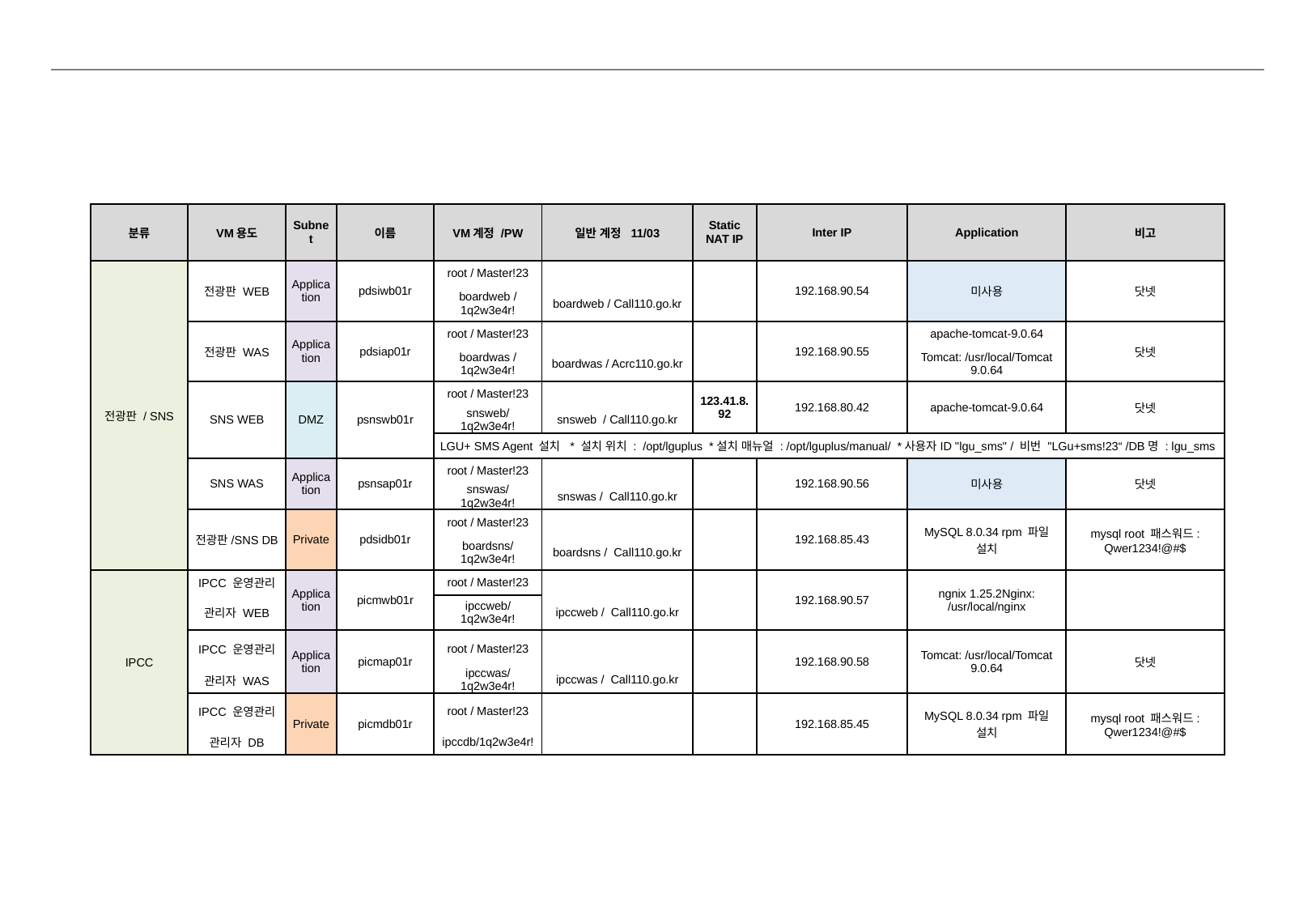

| 분류 | VM용도 | Subnet | 이름 | VM계정 /PW | 일반 계정  11/03 | Static NAT IP | Inter IP | Application | 비고 |
| --- | --- | --- | --- | --- | --- | --- | --- | --- | --- |
| 전광판 / SNS | 전광판 WEB | Application | pdsiwb01r | root / Master!23 |  |  | 192.168.90.54 | 미사용 | 닷넷 |
|  |  |  |  | boardweb / 1q2w3e4r! | boardweb / Call110.go.kr |  |  |  |  |
|  | 전광판 WAS | Application | pdsiap01r | root / Master!23 |  |  | 192.168.90.55 | apache-tomcat-9.0.64 | 닷넷 |
|  |  |  |  | boardwas / 1q2w3e4r! | boardwas / Acrc110.go.kr |  |  | Tomcat: /usr/local/Tomcat 9.0.64 |  |
|  | SNS WEB | DMZ | psnswb01r | root / Master!23 |  | 123.41.8.92 | 192.168.80.42 | apache-tomcat-9.0.64 | 닷넷 |
|  |  |  |  | snsweb/1q2w3e4r! | snsweb  / Call110.go.kr |  |  |  |  |
|  |  |  |  | LGU+ SMS Agent 설치  \* 설치 위치 :  /opt/lguplus  \*설치 매뉴얼 : /opt/lguplus/manual/  \*사용자ID "lgu\_sms" / 비번 "LGu+sms!23“ /DB명 : lgu\_sms |  |  |  |  |  |
|  | SNS WAS | Application | psnsap01r | root / Master!23 |  |  | 192.168.90.56 | 미사용 | 닷넷 |
|  |  |  |  | snswas/1q2w3e4r! | snswas /  Call110.go.kr |  |  |  |  |
|  | 전광판/SNS DB | Private | pdsidb01r | root / Master!23 |  |  | 192.168.85.43 | MySQL 8.0.34 rpm 파일 설치 | mysql root 패스워드: Qwer1234!@#$ |
|  |  |  |  | boardsns/1q2w3e4r! | boardsns /  Call110.go.kr |  |  |  |  |
| IPCC | IPCC 운영관리 | Application | picmwb01r | root / Master!23 |  |  | 192.168.90.57 | ngnix 1.25.2Nginx: /usr/local/nginx |  |
|  | 관리자 WEB |  |  | ipccweb/1q2w3e4r! | ipccweb /  Call110.go.kr |  |  |  |  |
|  | IPCC 운영관리 | Application | picmap01r | root / Master!23 |  |  | 192.168.90.58 | Tomcat: /usr/local/Tomcat 9.0.64 | 닷넷 |
|  | 관리자 WAS |  |  | ipccwas/1q2w3e4r! | ipccwas /  Call110.go.kr |  |  |  |  |
|  | IPCC 운영관리 | Private | picmdb01r | root / Master!23 |  |  | 192.168.85.45 | MySQL 8.0.34 rpm 파일 설치 | mysql root 패스워드: Qwer1234!@#$ |
|  | 관리자 DB |  |  | ipccdb/1q2w3e4r! |  |  |  |  |  |